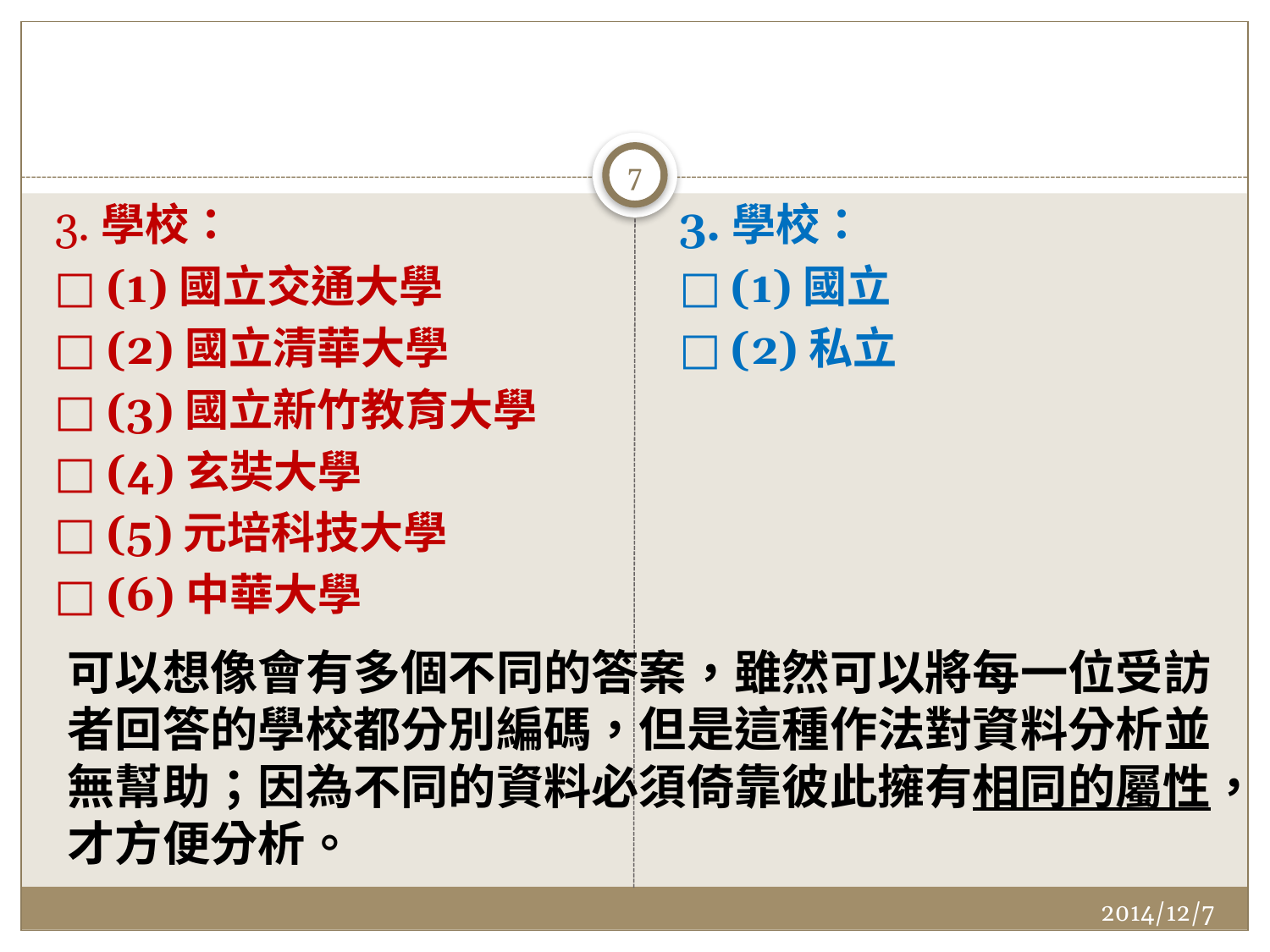

#
7
3.學校：
□ (1)國立交通大學
□ (2)國立清華大學
□ (3)國立新竹教育大學
□ (4)玄奘大學
□ (5)元培科技大學
□ (6)中華大學
3.學校：
□ (1)國立
□ (2)私立
可以想像會有多個不同的答案，雖然可以將每一位受訪者回答的學校都分別編碼，但是這種作法對資料分析並無幫助；因為不同的資料必須倚靠彼此擁有相同的屬性，才方便分析。
2014/12/7